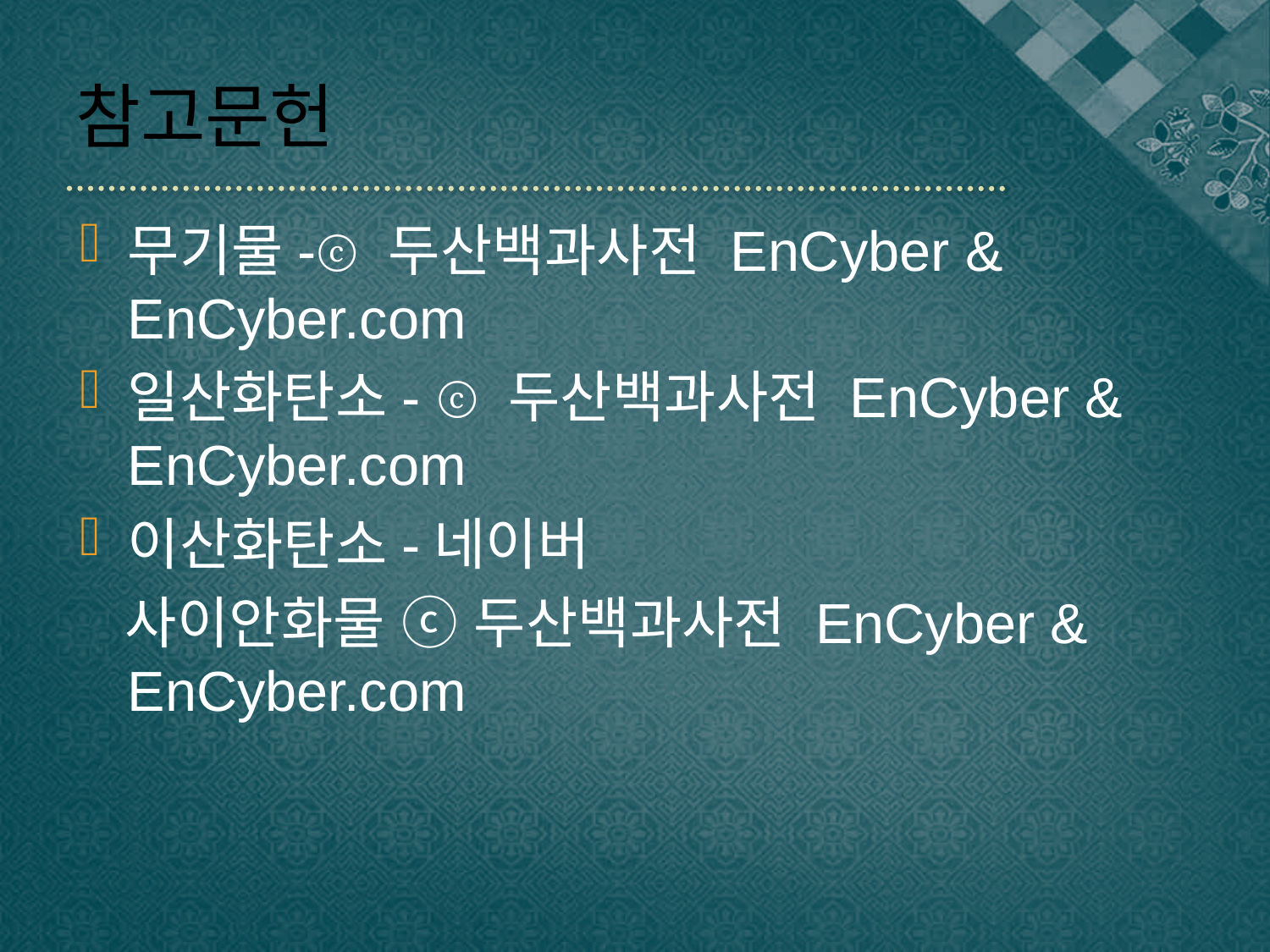

# 참고문헌
무기물-ⓒ 두산백과사전 EnCyber & EnCyber.com
일산화탄소- ⓒ 두산백과사전 EnCyber & EnCyber.com
이산화탄소-네이버
  사이안화물 ⓒ 두산백과사전 EnCyber & EnCyber.com